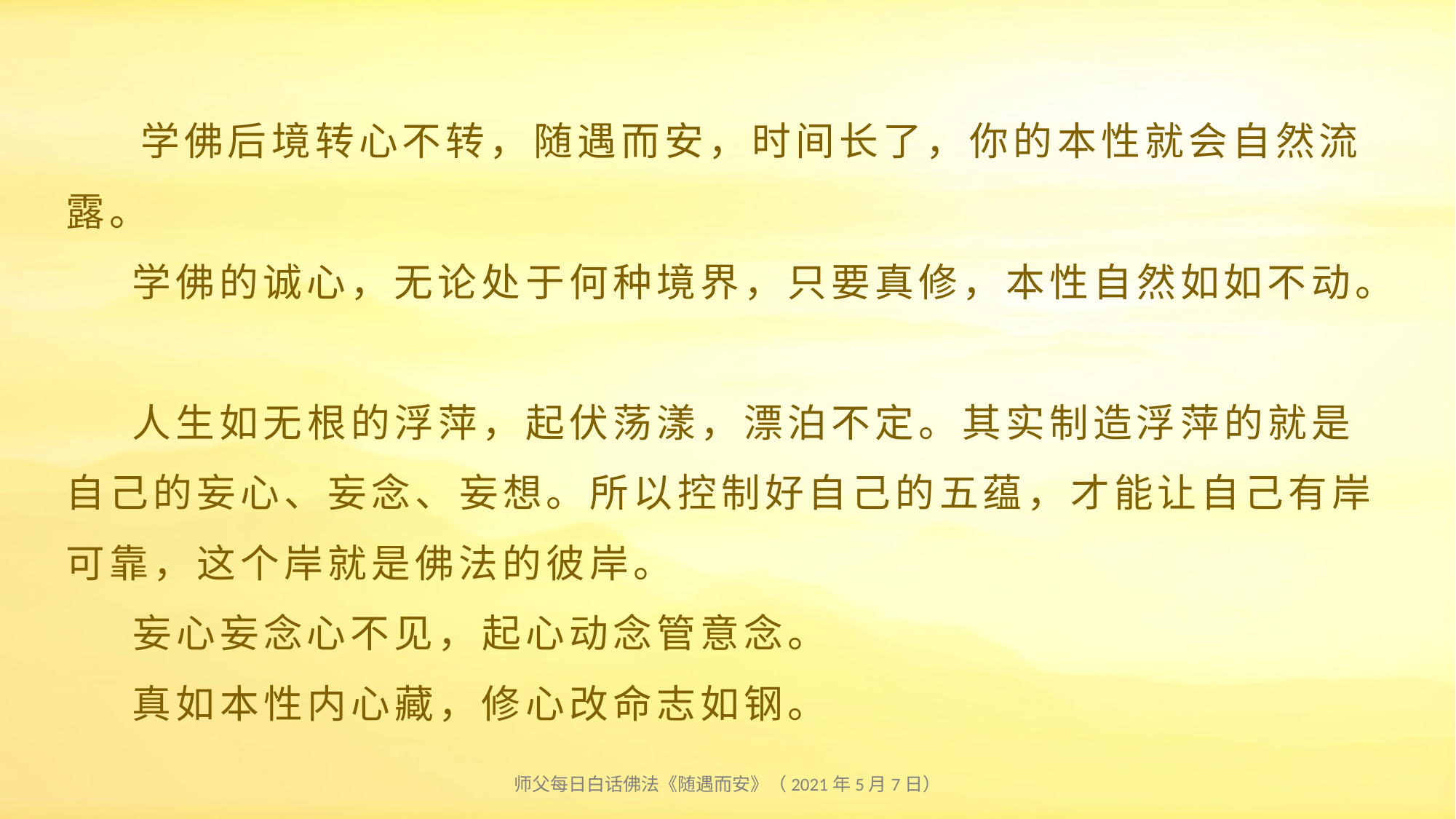

# 学佛后境转心不转，随遇而安，时间长了，你的本性就会自然流露。 学佛的诚心，无论处于何种境界，只要真修，本性自然如如不动。 人生如无根的浮萍，起伏荡漾，漂泊不定。其实制造浮萍的就是自己的妄心、妄念、妄想。所以控制好自己的五蕴，才能让自己有岸可靠，这个岸就是佛法的彼岸。 妄心妄念心不见，起心动念管意念。 真如本性内心藏，修心改命志如钢。
师父每日白话佛法《随遇而安》（2021年5月7日）